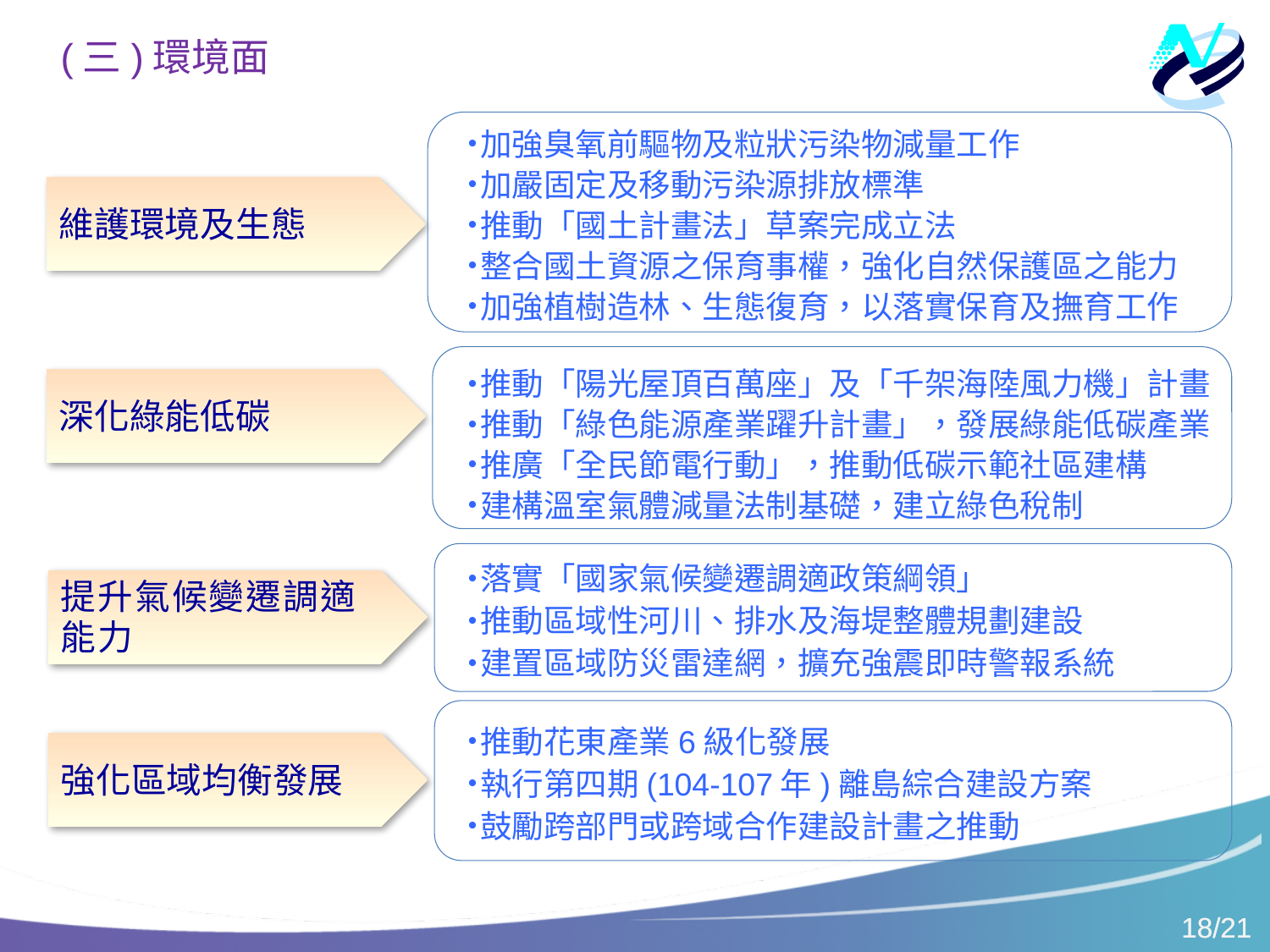

(三)環境面

加強臭氧前驅物及粒狀污染物減量工作
加嚴固定及移動污染源排放標準
推動「國土計畫法」草案完成立法
整合國土資源之保育事權，強化自然保護區之能力
加強植樹造林、生態復育，以落實保育及撫育工作
維護環境及生態

推動「陽光屋頂百萬座」及「千架海陸風力機」計畫
推動「綠色能源產業躍升計畫」，發展綠能低碳產業
推廣「全民節電行動」，推動低碳示範社區建構
建構溫室氣體減量法制基礎，建立綠色稅制

深化綠能低碳

落實「國家氣候變遷調適政策綱領」
推動區域性河川、排水及海堤整體規劃建設
建置區域防災雷達網，擴充強震即時警報系統
提升氣候變遷調適能力

推動花東產業6級化發展
執行第四期(104-107年)離島綜合建設方案
鼓勵跨部門或跨域合作建設計畫之推動
強化區域均衡發展